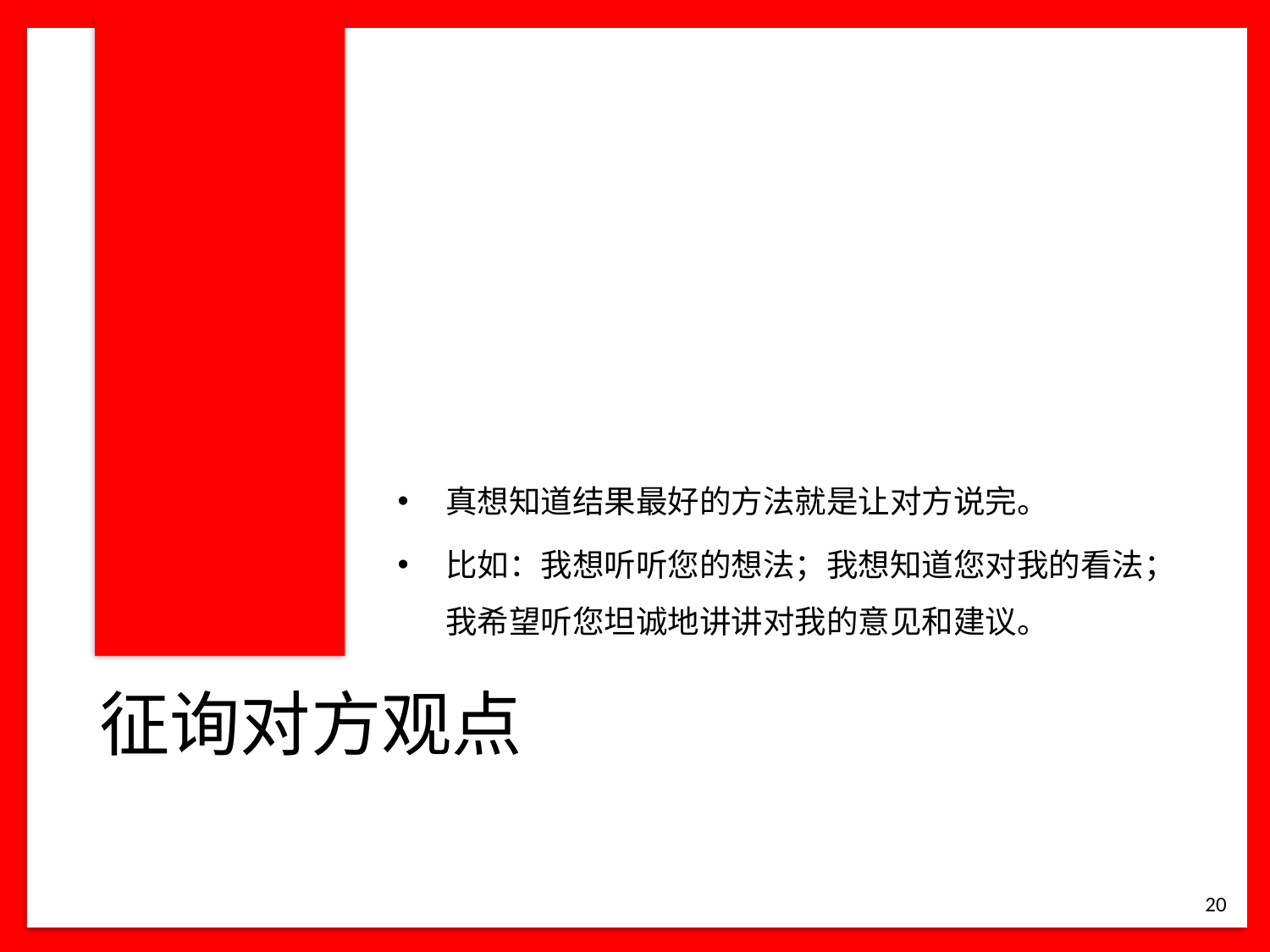

真想知道结果最好的方法就是让对方说完。
比如：我想听听您的想法；我想知道您对我的看法；我希望听您坦诚地讲讲对我的意见和建议。
# 征询对方观点